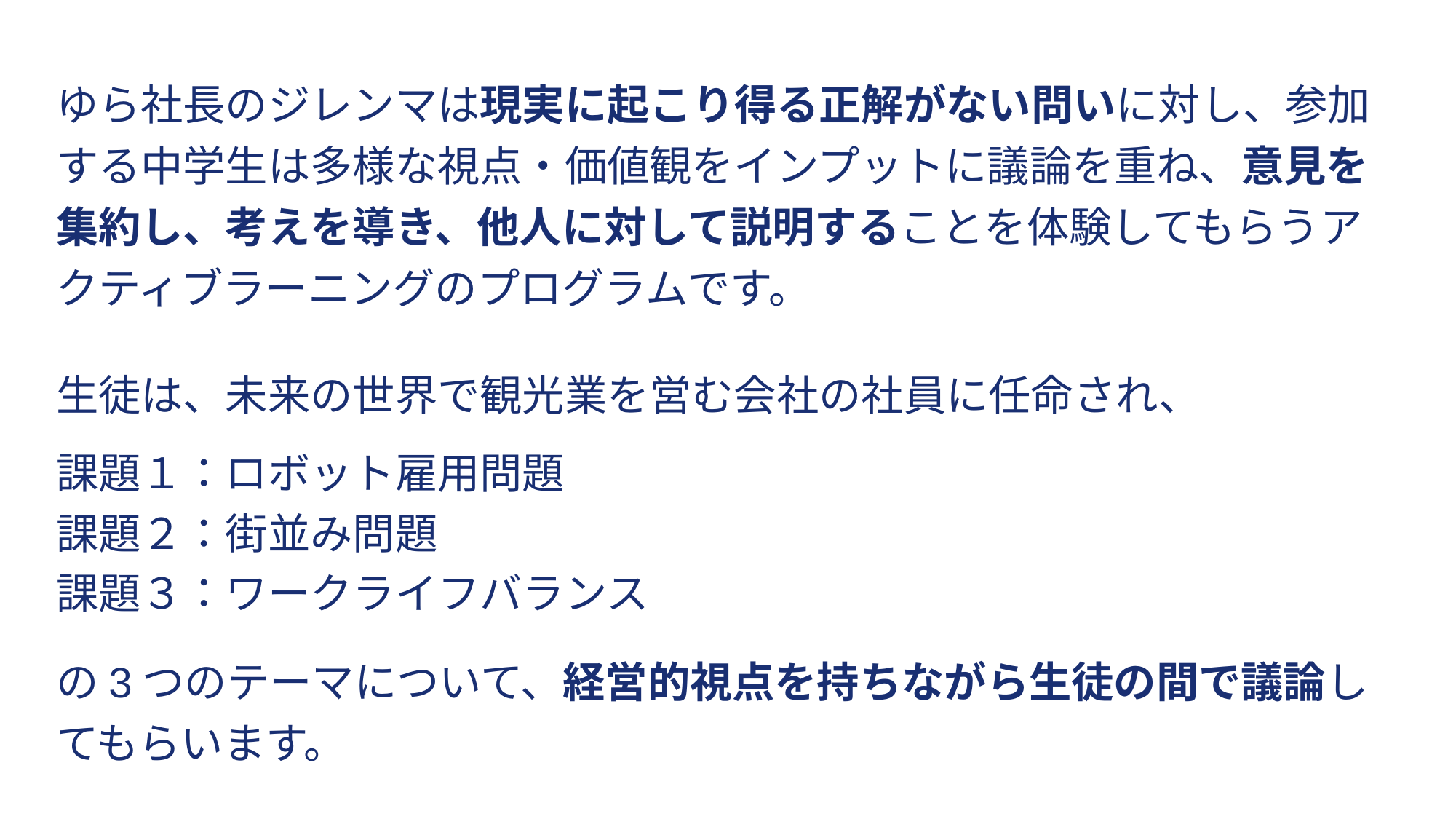

ゆら社長のジレンマは現実に起こり得る正解がない問いに対し、参加する中学生は多様な視点・価値観をインプットに議論を重ね、意見を集約し、考えを導き、他人に対して説明することを体験してもらうアクティブラーニングのプログラムです。
生徒は、未来の世界で観光業を営む会社の社員に任命され、
課題１：ロボット雇用問題
課題２：街並み問題
課題３：ワークライフバランス
の3つのテーマについて、経営的視点を持ちながら生徒の間で議論してもらいます。